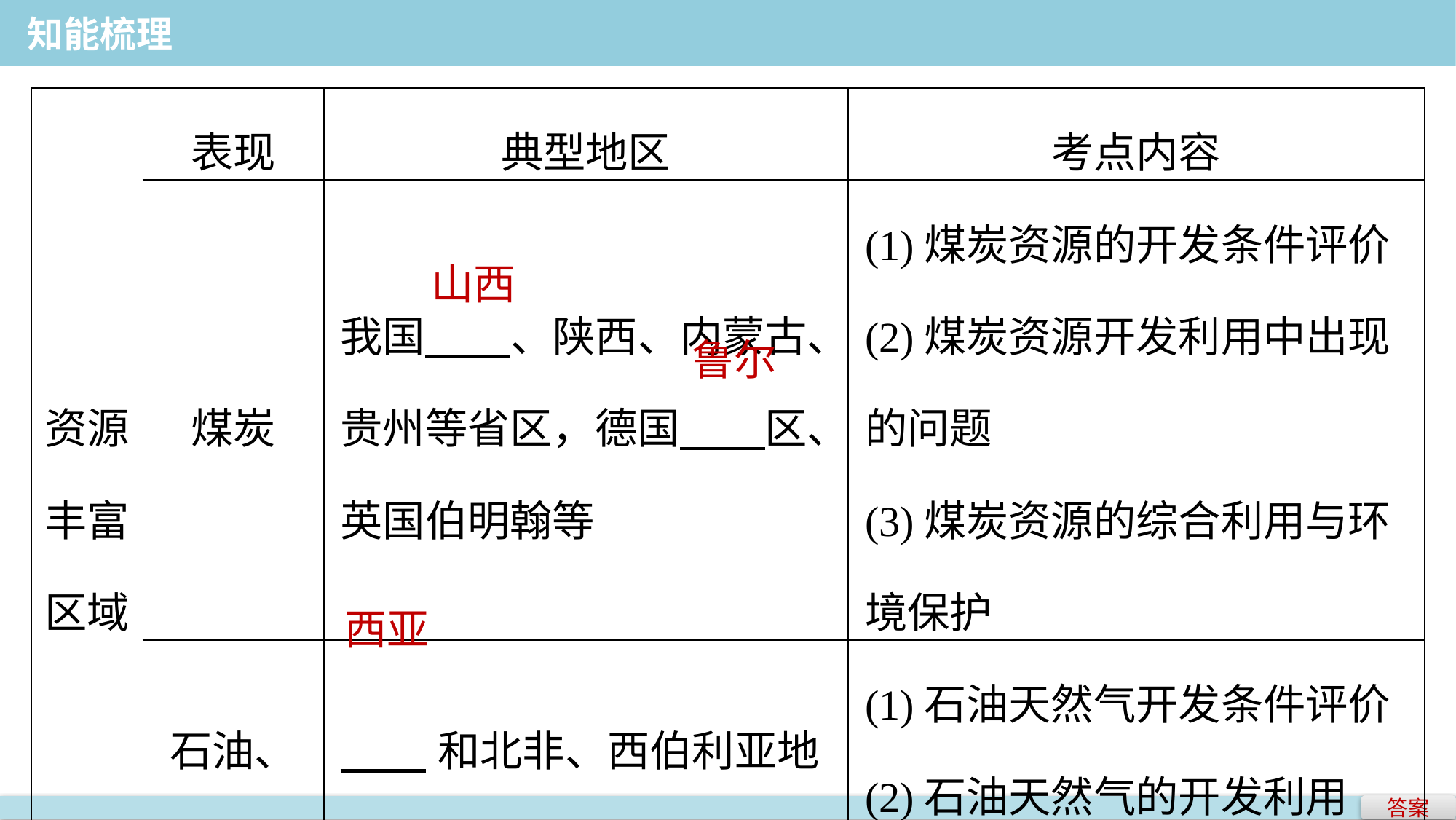

知能梳理
| 资源丰富区域 | 表现 | 典型地区 | 考点内容 |
| --- | --- | --- | --- |
|  | 煤炭 | 我国 、陕西、内蒙古、贵州等省区，德国 区、英国伯明翰等 | (1)煤炭资源的开发条件评价 (2)煤炭资源开发利用中出现的问题 (3)煤炭资源的综合利用与环境保护 |
|  | 石油、天然气 | 和北非、西伯利亚地区、我国南海等 | (1)石油天然气开发条件评价 (2)石油天然气的开发利用 (3)石油运输及对环境的影响 |
山西
鲁尔
西亚
答案